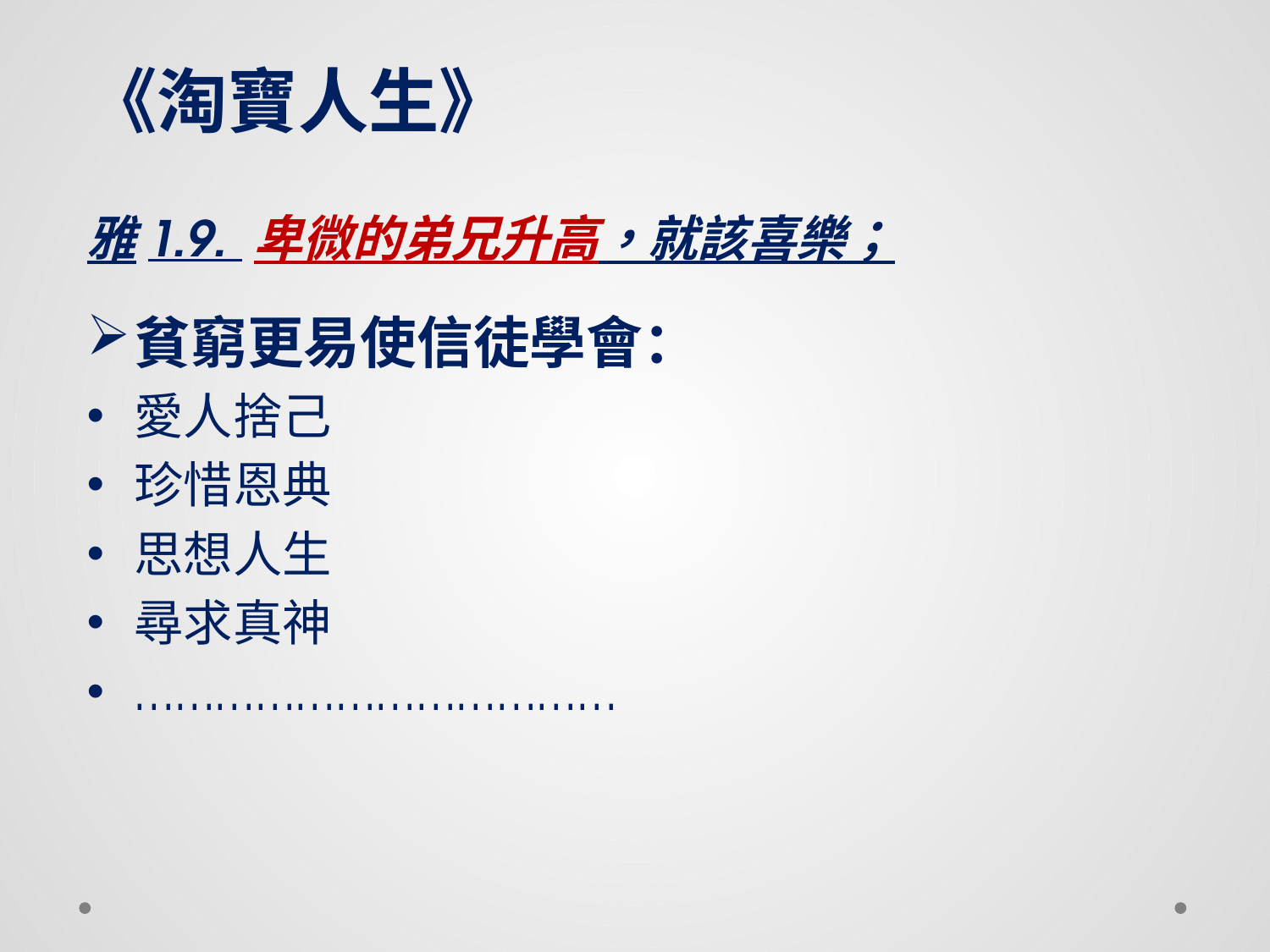

# 《淘寶人生》
雅1.9. 卑微的弟兄升高，就該喜樂；

貧窮更易使信徒學會：
愛人捨己
珍惜恩典
思想人生
尋求真神
………………………………